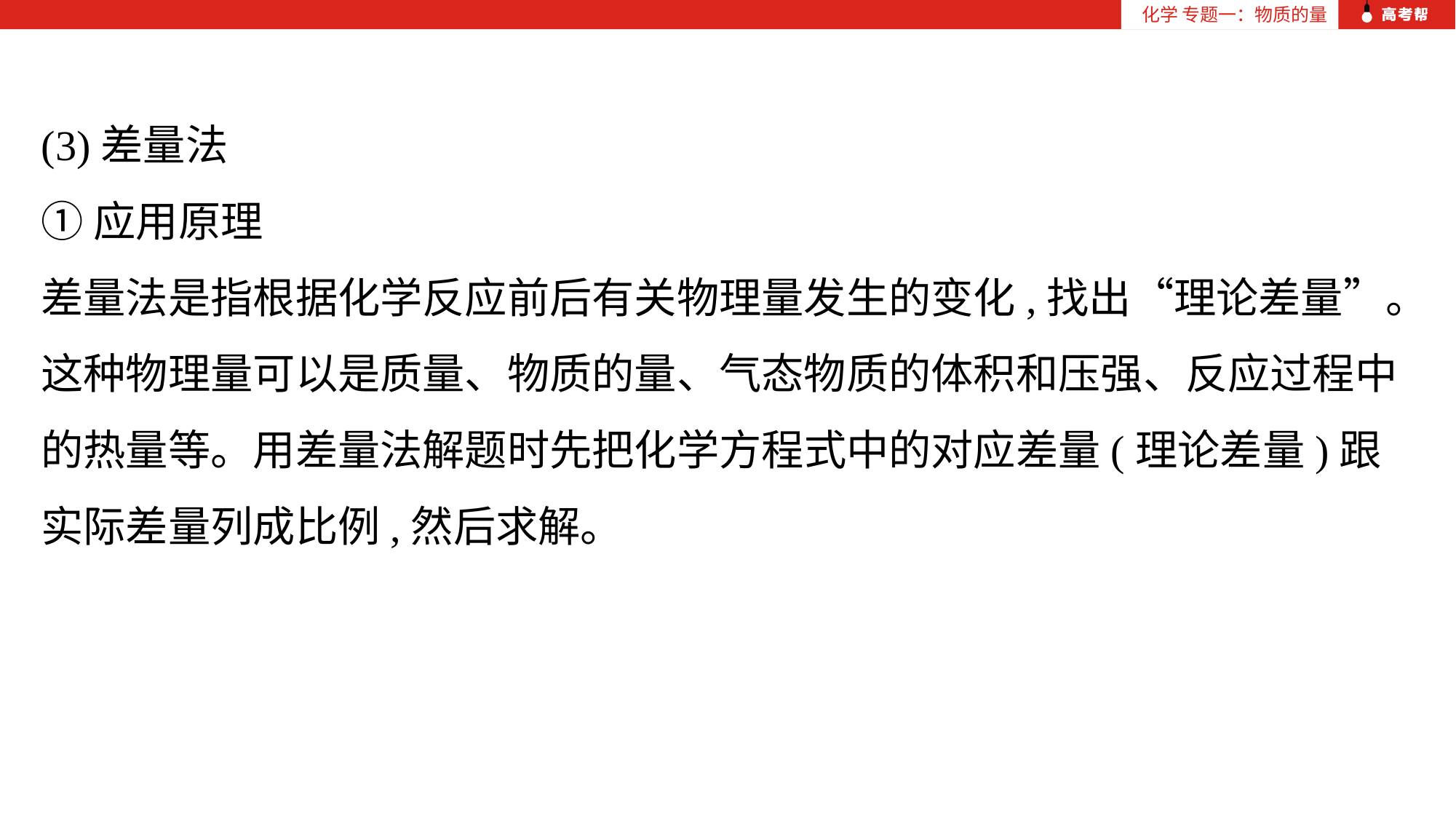

化学 专题一：物质的量
(3)差量法
①应用原理
差量法是指根据化学反应前后有关物理量发生的变化,找出“理论差量”。这种物理量可以是质量、物质的量、气态物质的体积和压强、反应过程中的热量等。用差量法解题时先把化学方程式中的对应差量(理论差量)跟实际差量列成比例,然后求解。